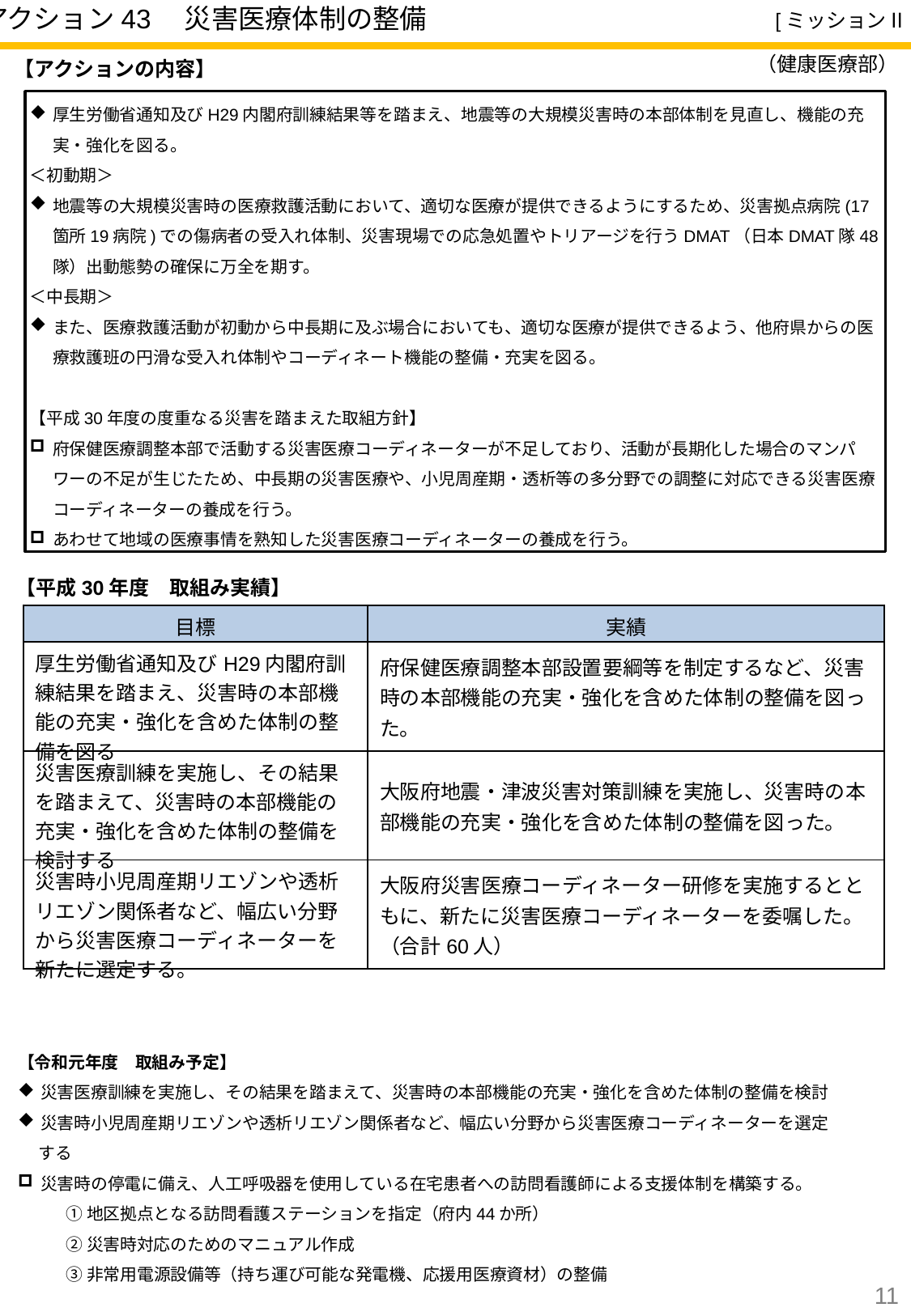

アクション43　災害医療体制の整備
[ミッションⅡ]
（健康医療部）
【アクションの内容】
厚生労働省通知及びH29内閣府訓練結果等を踏まえ、地震等の大規模災害時の本部体制を見直し、機能の充実・強化を図る。
＜初動期＞
地震等の大規模災害時の医療救護活動において、適切な医療が提供できるようにするため、災害拠点病院(17箇所19病院)での傷病者の受入れ体制、災害現場での応急処置やトリアージを行うDMAT（日本DMAT隊48隊）出動態勢の確保に万全を期す。
＜中長期＞
また、医療救護活動が初動から中長期に及ぶ場合においても、適切な医療が提供できるよう、他府県からの医療救護班の円滑な受入れ体制やコーディネート機能の整備・充実を図る。

【平成30年度の度重なる災害を踏まえた取組方針】
府保健医療調整本部で活動する災害医療コーディネーターが不足しており、活動が長期化した場合のマンパワーの不足が生じたため、中長期の災害医療や、小児周産期・透析等の多分野での調整に対応できる災害医療コーディネーターの養成を行う。
あわせて地域の医療事情を熟知した災害医療コーディネーターの養成を行う。
【平成30年度　取組み実績】
| 目標 | 実績 |
| --- | --- |
| 厚生労働省通知及びH29内閣府訓練結果を踏まえ、災害時の本部機能の充実・強化を含めた体制の整備を図る | 府保健医療調整本部設置要綱等を制定するなど、災害時の本部機能の充実・強化を含めた体制の整備を図った。 |
| 災害医療訓練を実施し、その結果を踏まえて、災害時の本部機能の充実・強化を含めた体制の整備を検討する | 大阪府地震・津波災害対策訓練を実施し、災害時の本部機能の充実・強化を含めた体制の整備を図った。 |
| 災害時小児周産期リエゾンや透析リエゾン関係者など、幅広い分野から災害医療コーディネーターを新たに選定する。 | 大阪府災害医療コーディネーター研修を実施するとともに、新たに災害医療コーディネーターを委嘱した。（合計60人） |
【令和元年度　取組み予定】
災害医療訓練を実施し、その結果を踏まえて、災害時の本部機能の充実・強化を含めた体制の整備を検討
災害時小児周産期リエゾンや透析リエゾン関係者など、幅広い分野から災害医療コーディネーターを選定
　 する
災害時の停電に備え、人工呼吸器を使用している在宅患者への訪問看護師による支援体制を構築する。
①地区拠点となる訪問看護ステーションを指定（府内44か所）
②災害時対応のためのマニュアル作成
③非常用電源設備等（持ち運び可能な発電機、応援用医療資材）の整備
11